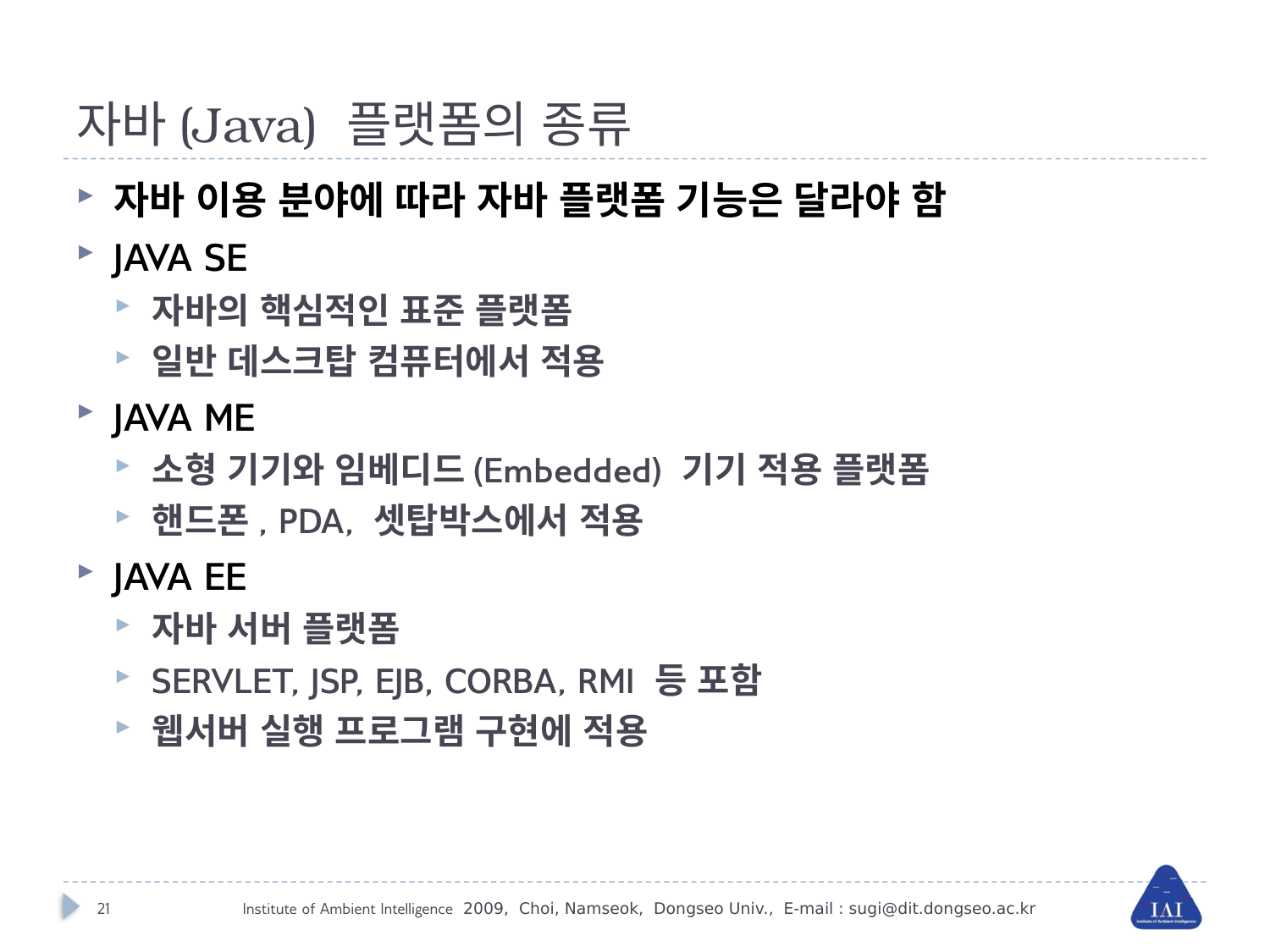

# 자바(Java) 플랫폼의 종류
자바 이용 분야에 따라 자바 플랫폼 기능은 달라야 함
JAVA SE
자바의 핵심적인 표준 플랫폼
일반 데스크탑 컴퓨터에서 적용
JAVA ME
소형 기기와 임베디드(Embedded) 기기 적용 플랫폼
핸드폰, PDA, 셋탑박스에서 적용
JAVA EE
자바 서버 플랫폼
SERVLET, JSP, EJB, CORBA, RMI 등 포함
웹서버 실행 프로그램 구현에 적용